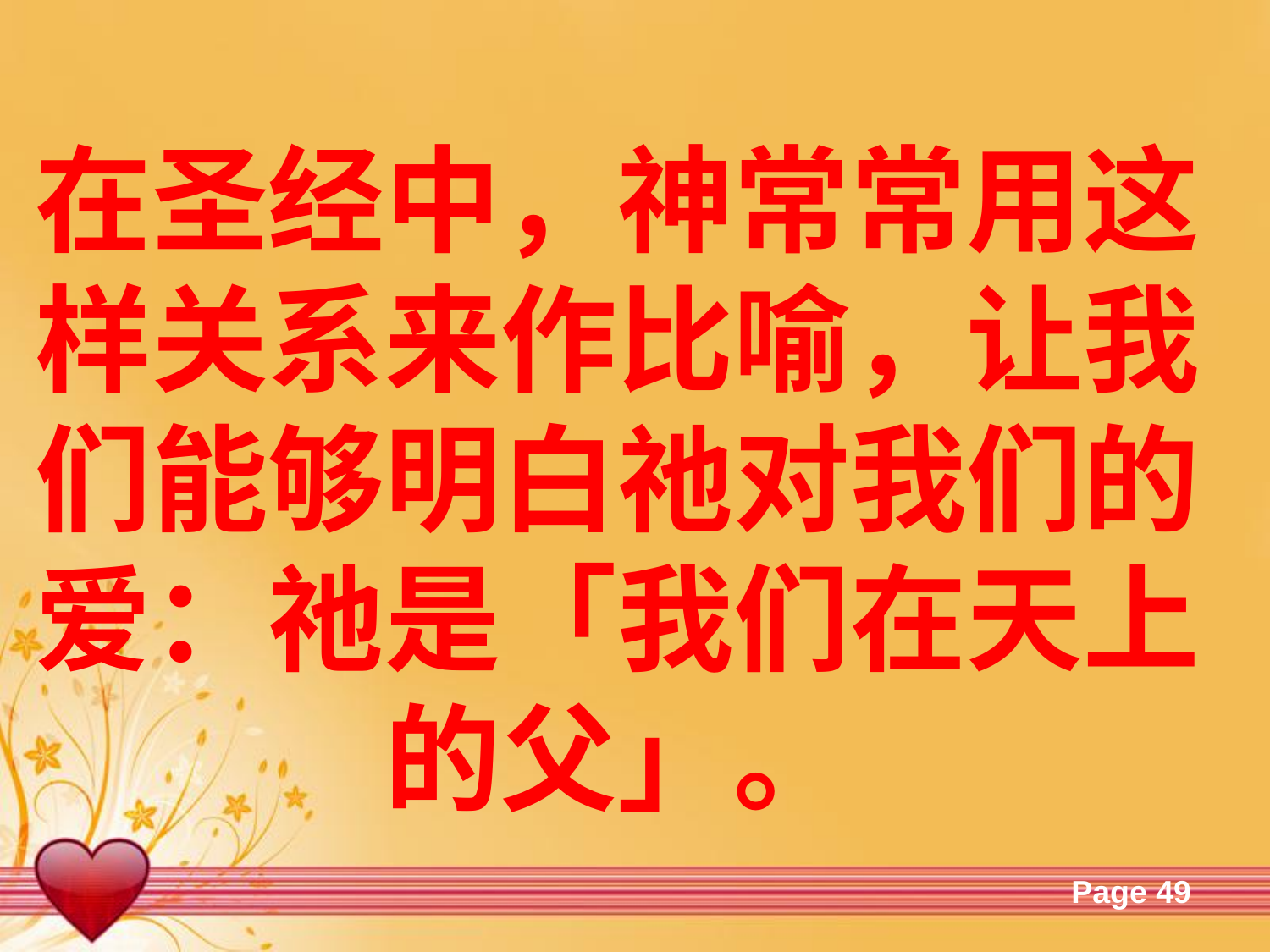

在圣经中，神常常用这样关系来作比喻，让我们能够明白祂对我们的爱：祂是「我们在天上的父」。